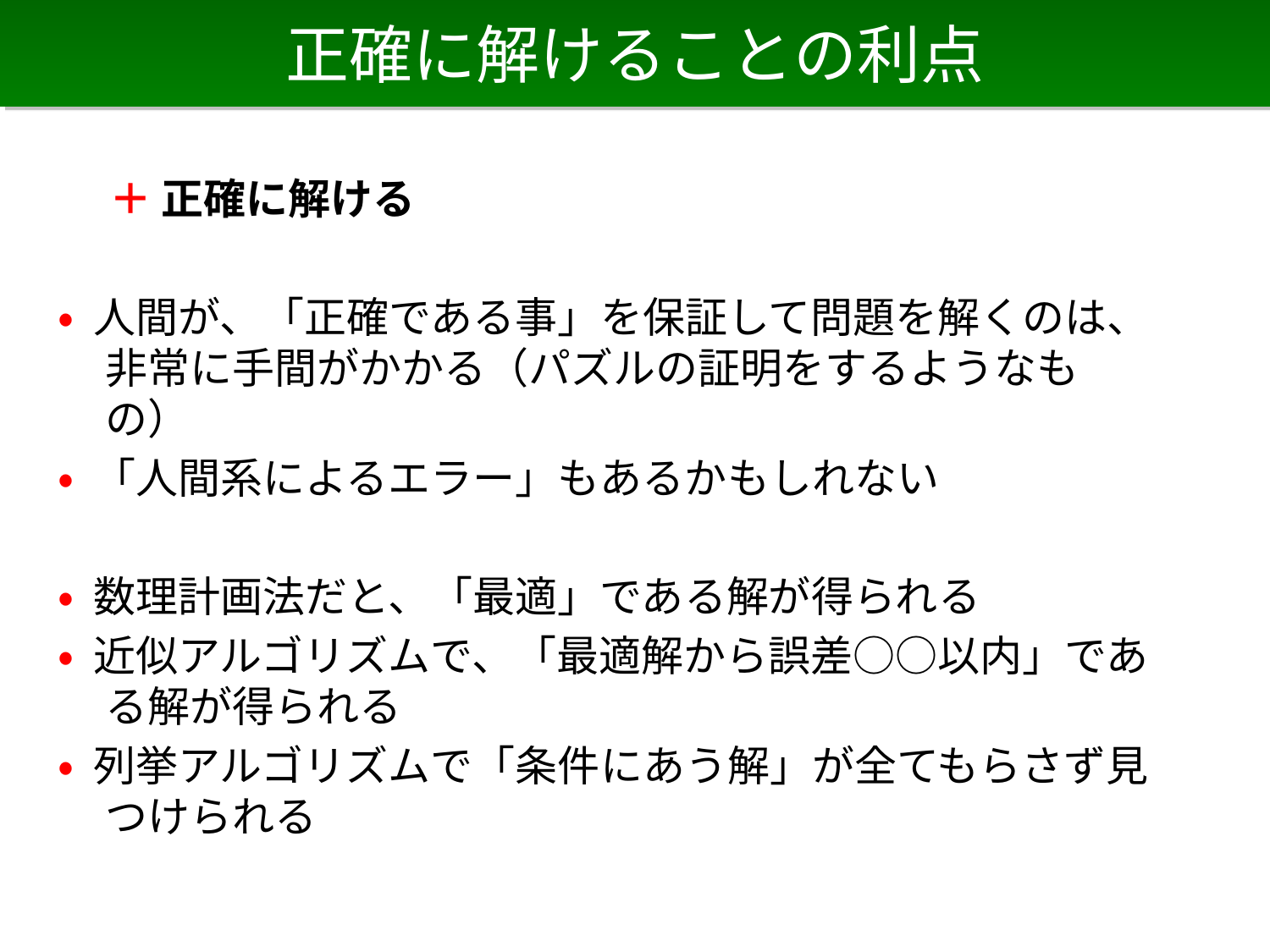

# 正確に解けることの利点
　 ＋ 正確に解ける

• 人間が、「正確である事」を保証して問題を解くのは、非常に手間がかかる（パズルの証明をするようなもの）
• 「人間系によるエラー」もあるかもしれない

• 数理計画法だと、「最適」である解が得られる
• 近似アルゴリズムで、「最適解から誤差○○以内」である解が得られる
• 列挙アルゴリズムで「条件にあう解」が全てもらさず見つけられる